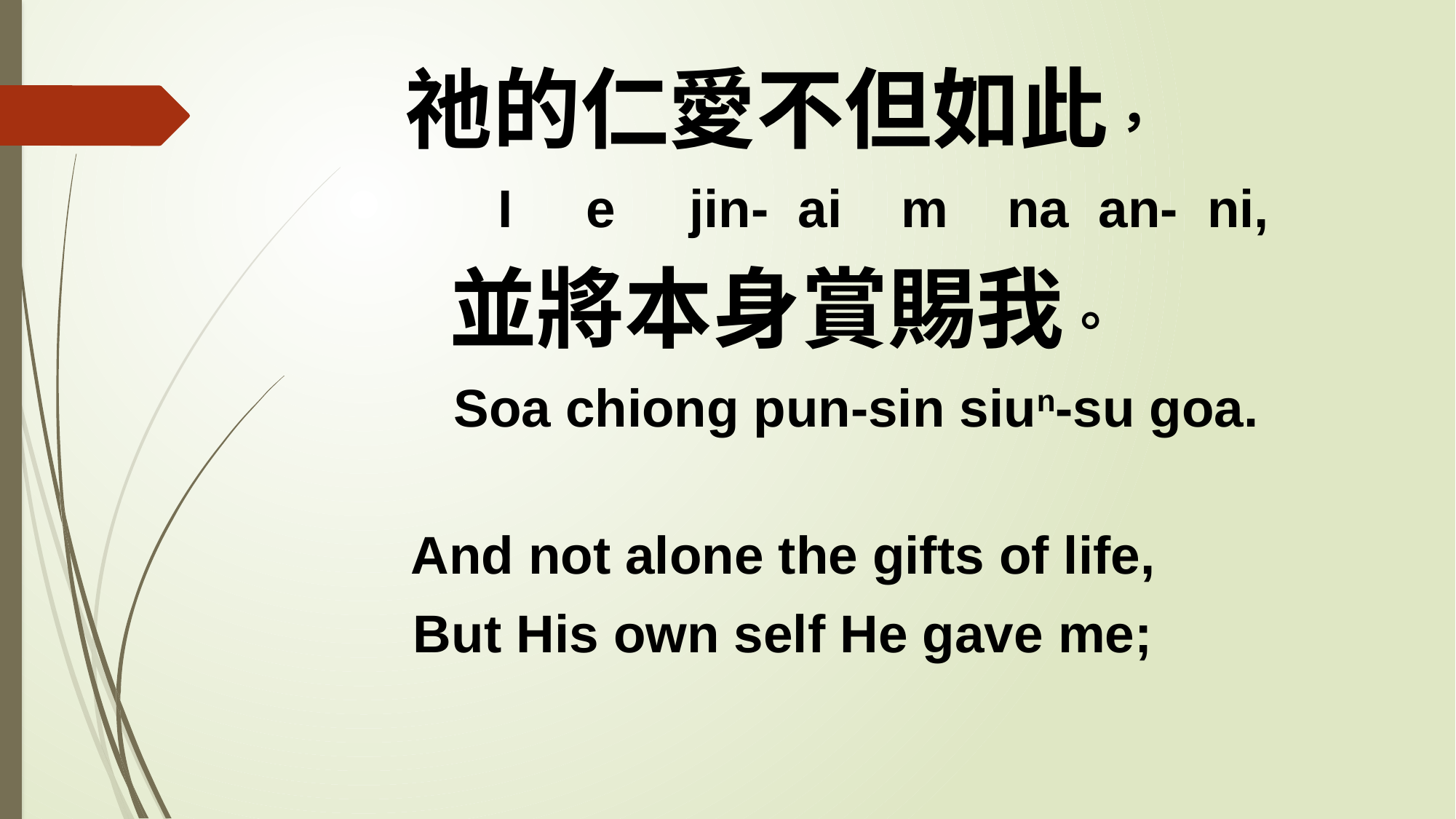

祂的仁愛不但如此，
                I     e     jin-  ai    m    na  an-  ni,
並將本身賞賜我。
             Soa chiong pun-sin siun-su goa.

And not alone the gifts of life,
But His own self He gave me;